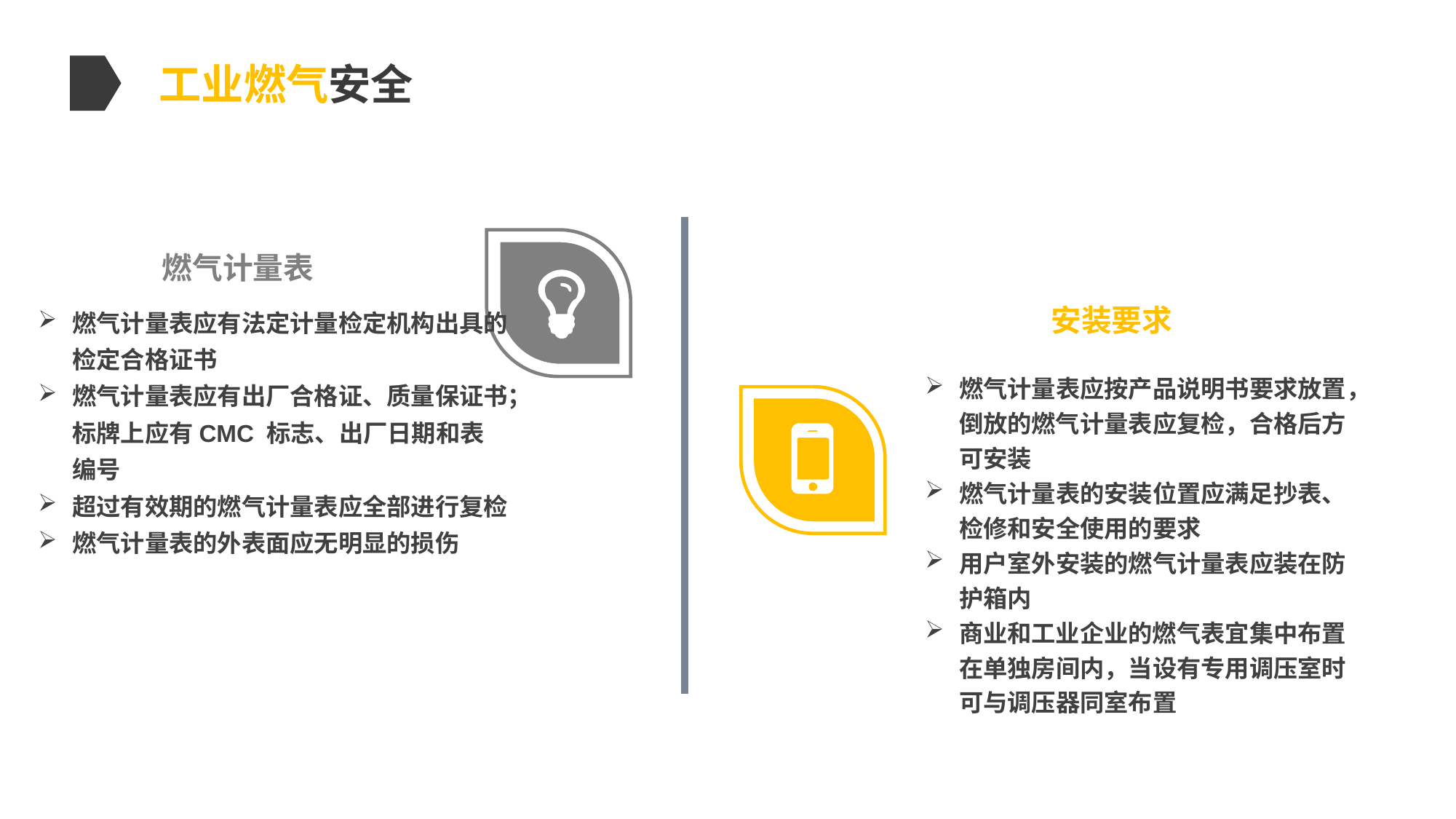

工业燃气安全

燃气计量表
燃气计量表应有法定计量检定机构出具的检定合格证书
燃气计量表应有出厂合格证、质量保证书；标牌上应有CMC 标志、出厂日期和表编号
超过有效期的燃气计量表应全部进行复检
燃气计量表的外表面应无明显的损伤
安装要求
燃气计量表应按产品说明书要求放置，倒放的燃气计量表应复检，合格后方可安装
燃气计量表的安装位置应满足抄表、检修和安全使用的要求
用户室外安装的燃气计量表应装在防护箱内
商业和工业企业的燃气表宜集中布置在单独房间内，当设有专用调压室时可与调压器同室布置